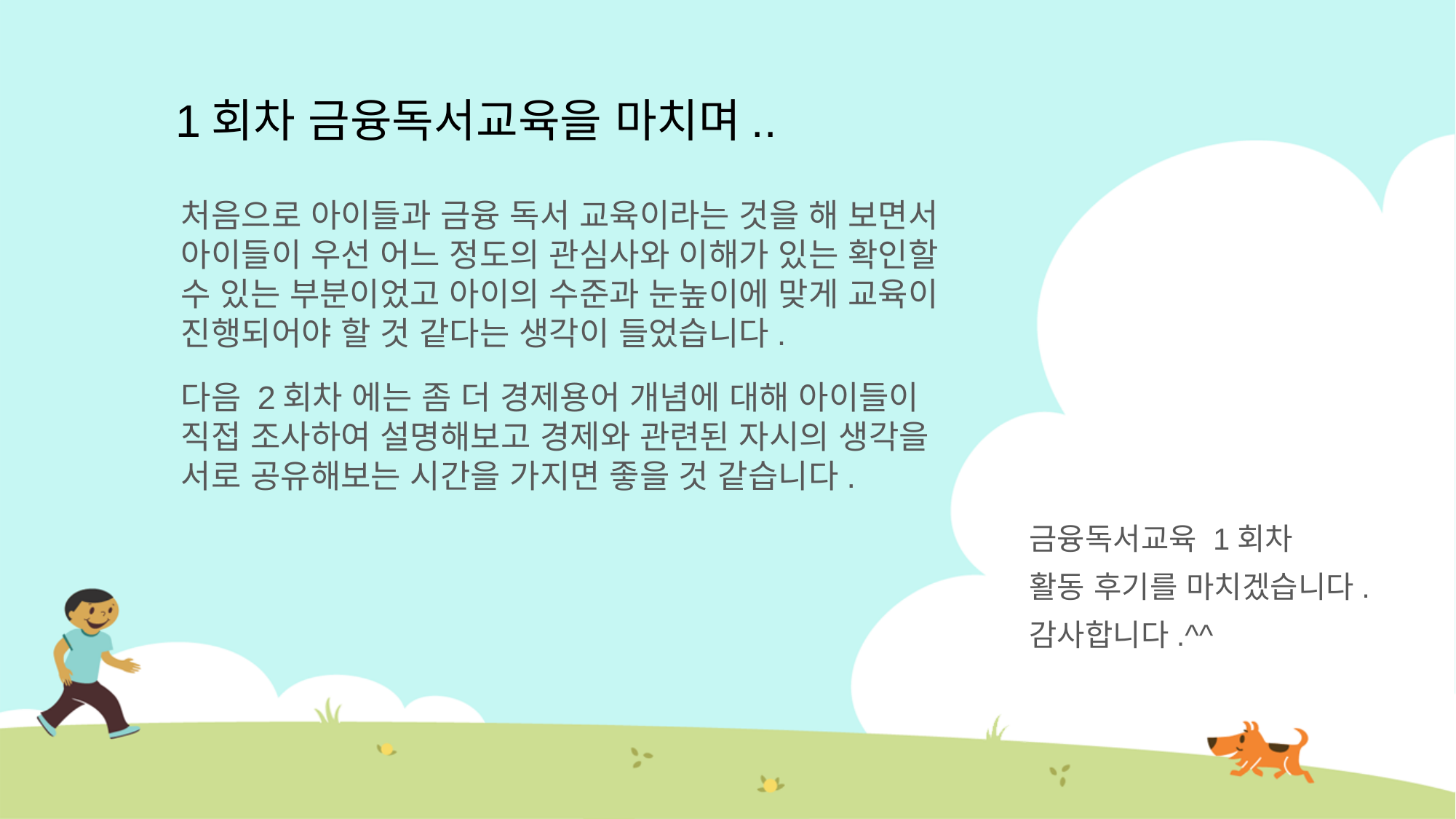

# 1회차 금융독서교육을 마치며..
처음으로 아이들과 금융 독서 교육이라는 것을 해 보면서 아이들이 우선 어느 정도의 관심사와 이해가 있는 확인할 수 있는 부분이었고 아이의 수준과 눈높이에 맞게 교육이 진행되어야 할 것 같다는 생각이 들었습니다.
다음 2회차 에는 좀 더 경제용어 개념에 대해 아이들이 직접 조사하여 설명해보고 경제와 관련된 자시의 생각을 서로 공유해보는 시간을 가지면 좋을 것 같습니다.
금융독서교육 1회차
활동 후기를 마치겠습니다.
감사합니다.^^